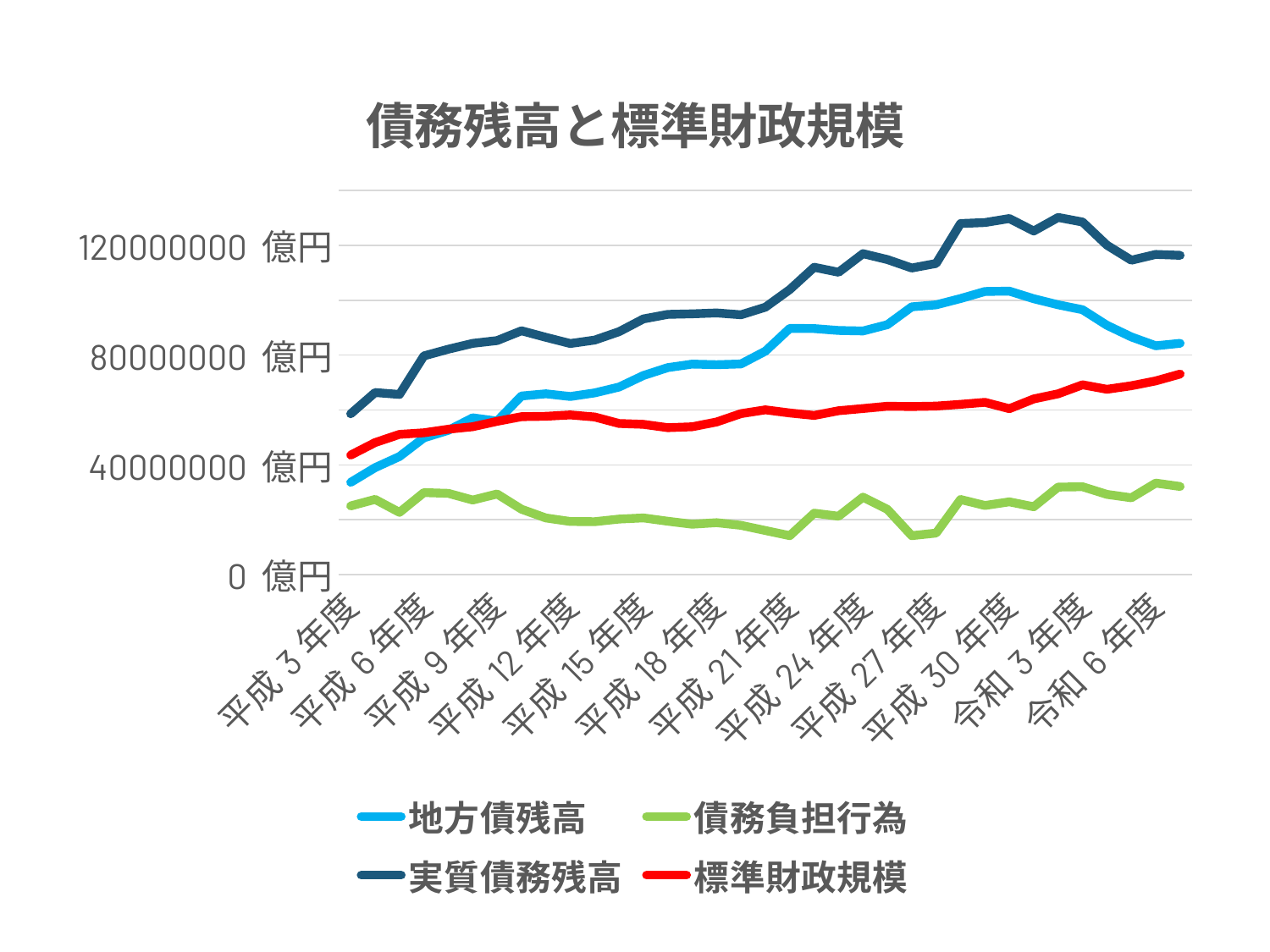

### Chart: 債務残高と標準財政規模

| Category | 地方債残高 | 債務負担行為 | 実質債務残高 | 標準財政規模 |
|---|---|---|---|---|
| 平成3年度 | 33589491.0 | 24986144.0 | 58575635.0 | 43527902.0 |
| 平成4年度 | 38951634.0 | 27378919.0 | 66330553.0 | 48096448.0 |
| 平成5年度 | 43014274.0 | 22633930.0 | 65648204.0 | 51093459.0 |
| 平成6年度 | 49835775.0 | 29847860.0 | 79683635.0 | 51669753.0 |
| 平成7年度 | 52564940.0 | 29570043.0 | 82134983.0 | 52969100.0 |
| 平成8年度 | 57127307.0 | 27132131.0 | 84259438.0 | 53883229.0 |
| 平成9年度 | 55938133.0 | 29347261.0 | 85285394.0 | 55838382.0 |
| 平成10年度 | 65072240.0 | 23779028.0 | 88851268.0 | 57530894.0 |
| 平成11年度 | 65883343.0 | 20593641.0 | 86476984.0 | 57680342.0 |
| 平成12年度 | 64902021.0 | 19313749.0 | 84215770.0 | 58172195.0 |
| 平成13年度 | 66214963.0 | 19245815.0 | 85460778.0 | 57431414.0 |
| 平成14年度 | 68343074.0 | 20193008.0 | 88536082.0 | 55057356.0 |
| 平成15年度 | 72548139.0 | 20621247.0 | 93169386.0 | 54747377.0 |
| 平成16年度 | 75420068.0 | 19414061.0 | 94834129.0 | 53534138.0 |
| 平成17年度 | 76710874.0 | 18320810.0 | 95031684.0 | 53850562.0 |
| 平成18年度 | 76479748.0 | 18877798.0 | 95357546.0 | 55609965.0 |
| 平成19年度 | 76760845.0 | 17914786.0 | 94675631.0 | 58654909.0 |
| 平成20年度 | 81427047.0 | 16018176.0 | 97445223.0 | 60026127.0 |
| 平成21年度 | 89726103.0 | 14151532.0 | 103877635.0 | 58889140.0 |
| 平成22年度 | 89659666.0 | 22344183.0 | 112003849.0 | 58003776.0 |
| 平成23年度 | 88961034.0 | 21230676.0 | 110191710.0 | 59710178.0 |
| 平成24年度 | 88781790.0 | 28188802.0 | 116970592.0 | 60512721.0 |
| 平成25年度 | 91086125.0 | 23735563.0 | 114821688.0 | 61343492.0 |
| 平成26年度 | 97578906.0 | 14154407.0 | 111733313.0 | 61243692.0 |
| 平成27年度 | 98302861.0 | 15089107.0 | 113391968.0 | 61406758.0 |
| 平成28年度 | 100612783.0 | 27331740.0 | 127944523.0 | 62031528.0 |
| 平成29年度 | 103170516.0 | 25148002.0 | 128318518.0 | 62763342.0 |
| 平成30年度 | 103308586.0 | 26471145.0 | 129779731.0 | 60457580.0 |
| 令和元年度 | 100526746.0 | 24682720.0 | 125209466.0 | 64006993.0 |
| 令和2年度 | 98325948.0 | 31848800.0 | 130174748.0 | 65885027.0 |
| 令和3年度 | 96523995.0 | 31972888.0 | 128496883.0 | 69162366.0 |
| 令和4年度 | 90860000.0 | 29199777.0 | 120059777.0 | 67518828.0 |
| 令和5年度 | 86613269.0 | 27956754.0 | 114570023.0 | 68822466.0 |
| 令和6年度 | 83382047.0 | 33316834.0 | 116698881.0 | 70582222.0 |
| 令和7年度 | 84278786.0 | 32076468.0 | 116355254.0 | 73075274.0 |